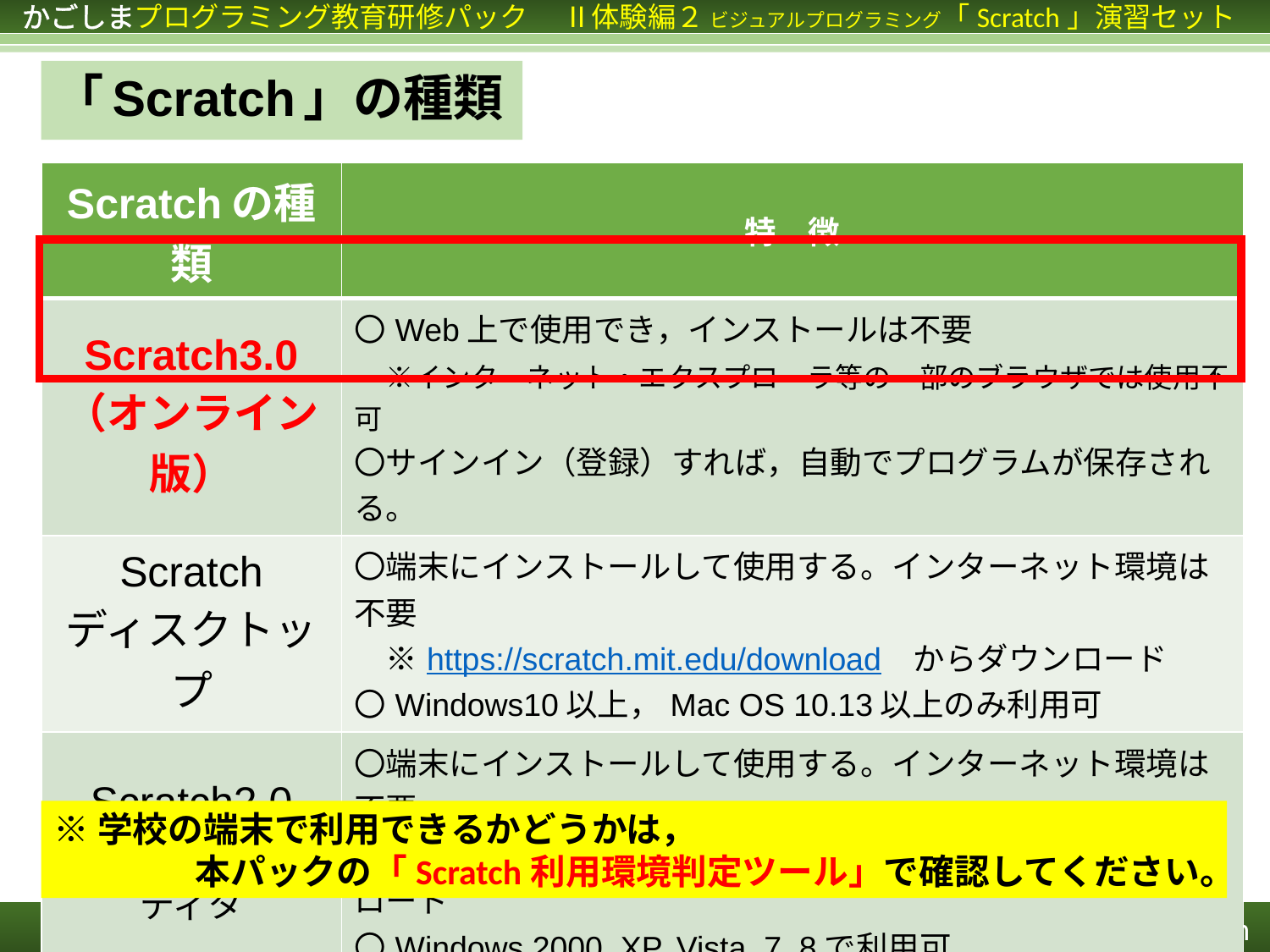

「Scratch」の種類
| Scratchの種類 | 特　徴 |
| --- | --- |
| Scratch3.0 （オンライン版） | 〇Web上で使用でき，インストールは不要 　※インターネット・エクスプローラ等の一部のブラウザでは使用不可 〇サインイン（登録）すれば，自動でプログラムが保存される。 |
| Scratch ディスクトップ | 〇端末にインストールして使用する。インターネット環境は不要 　※https://scratch.mit.edu/download　からダウンロード 〇Windows10以上，Mac OS 10.13以上のみ利用可 |
| Scratch2.0 オフラインエディタ | 〇端末にインストールして使用する。インターネット環境は不要 　※https://scratch.mit.edu/download/scratch2　からダウンロード 〇Windows 2000, XP, Vista, 7, 8で利用可 |
| Scratch1.4 | 〇端末にインストールして使用する。インターネット環境は不要 〇端末が古かったり，上記のバージョンが動作しない場合に利用 |

※学校の端末で利用できるかどうかは，
　　　　本パックの「Scratch利用環境判定ツール」で確認してください。
3